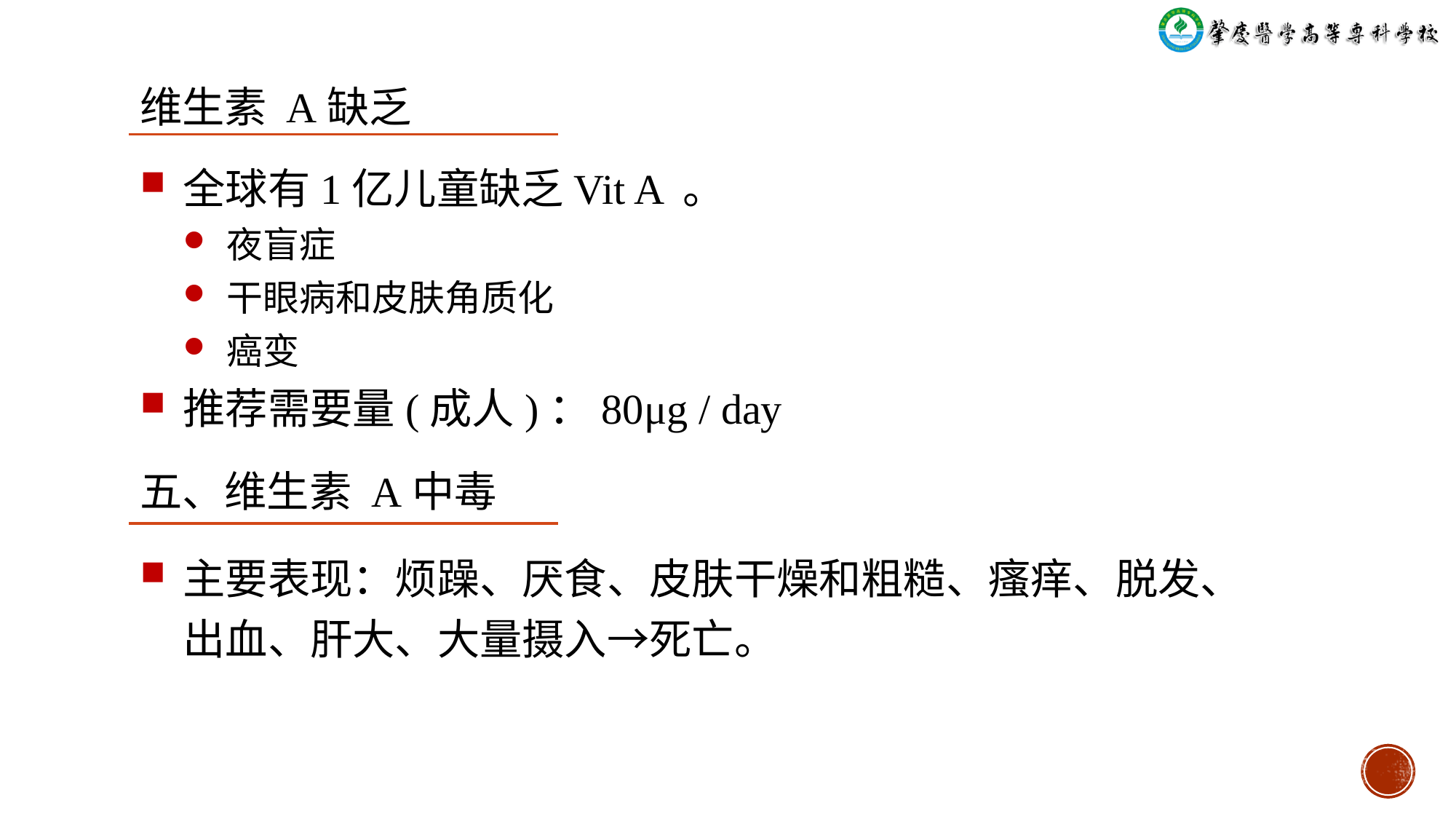

维生素 A缺乏
全球有1亿儿童缺乏Vit A 。
夜盲症
干眼病和皮肤角质化
癌变
推荐需要量(成人)：80μg / day
五、维生素 A中毒
主要表现：烦躁、厌食、皮肤干燥和粗糙、瘙痒、脱发、出血、肝大、大量摄入→死亡。